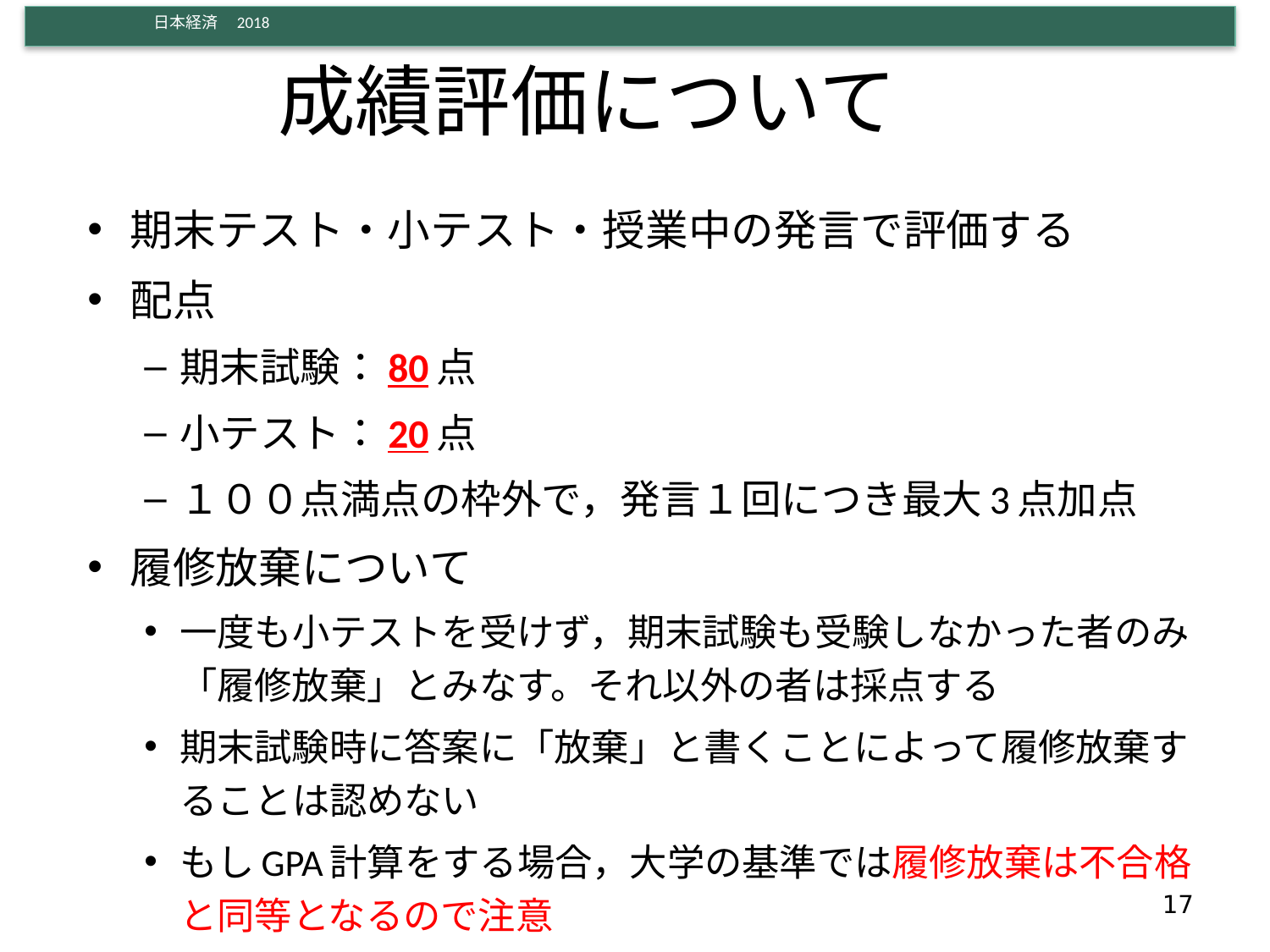

# 成績評価について
期末テスト・小テスト・授業中の発言で評価する
配点
期末試験：80点
小テスト：20点
１００点満点の枠外で，発言１回につき最大3点加点
履修放棄について
一度も小テストを受けず，期末試験も受験しなかった者のみ「履修放棄」とみなす。それ以外の者は採点する
期末試験時に答案に「放棄」と書くことによって履修放棄することは認めない
もしGPA計算をする場合，大学の基準では履修放棄は不合格と同等となるので注意

17